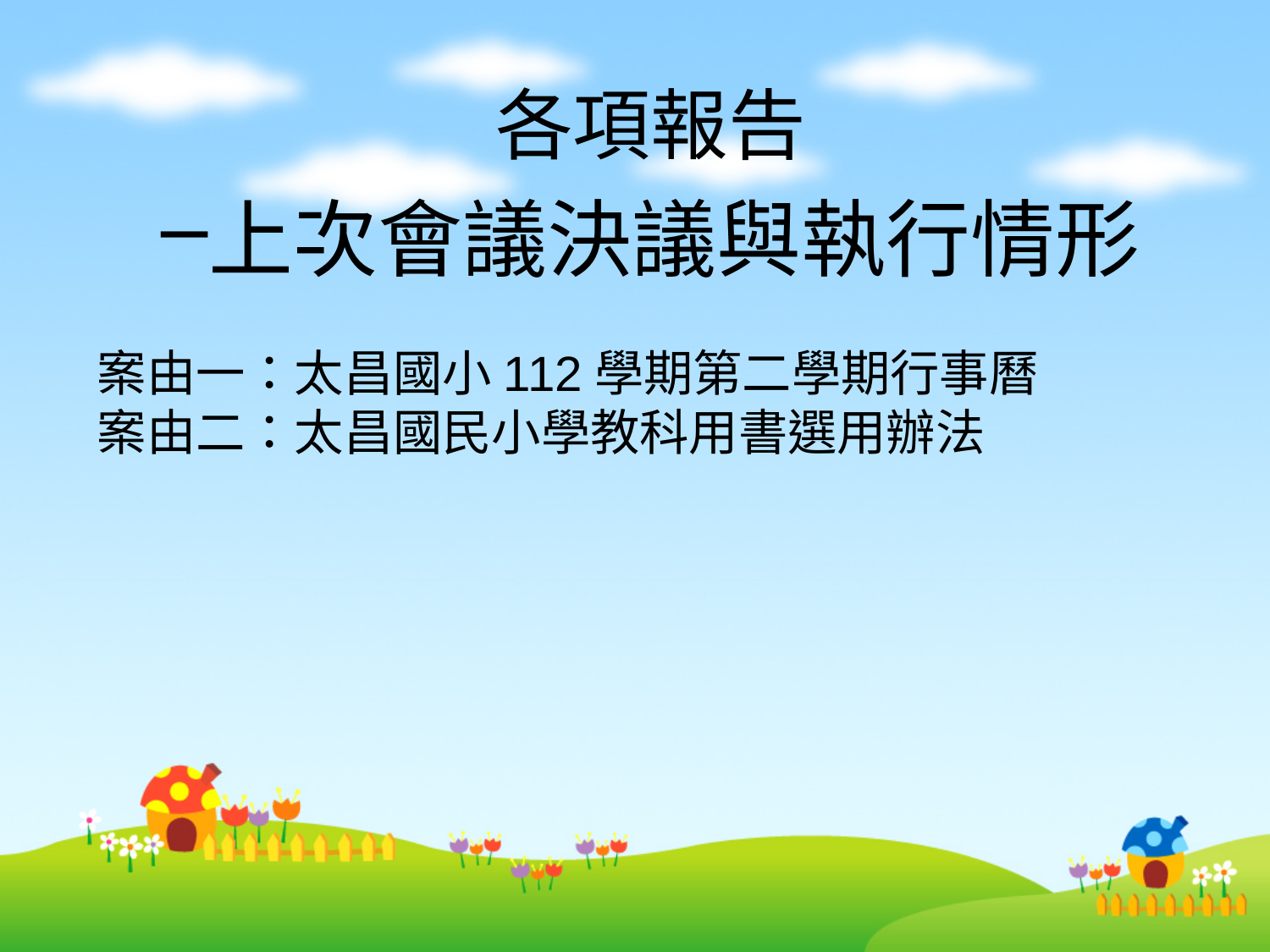

各項報告
上次會議決議與執行情形
案由一：太昌國小112學期第二學期行事曆
案由二：太昌國民小學教科用書選用辦法